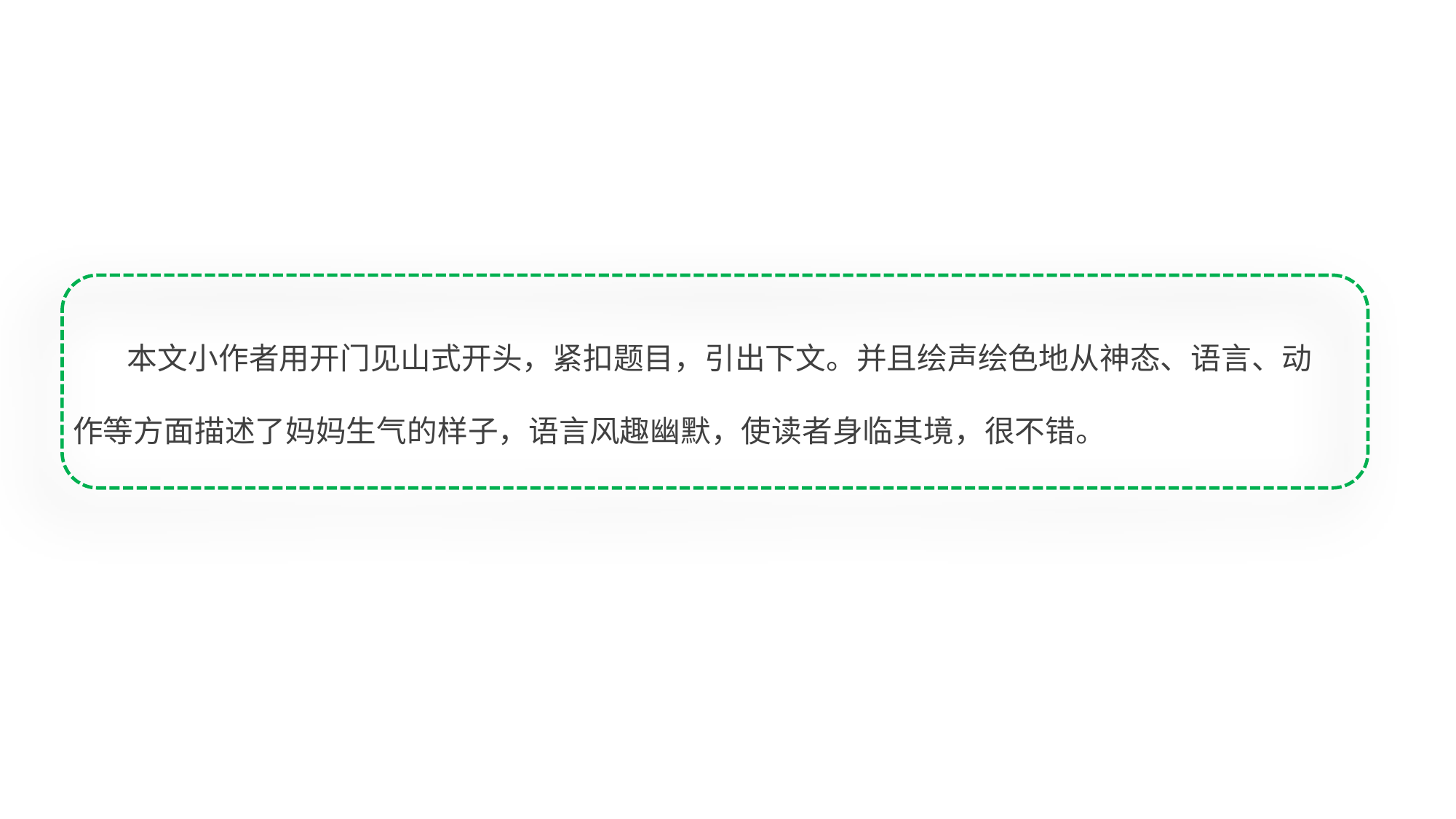

本文小作者用开门见山式开头，紧扣题目，引出下文。并且绘声绘色地从神态、语言、动作等方面描述了妈妈生气的样子，语言风趣幽默，使读者身临其境，很不错。